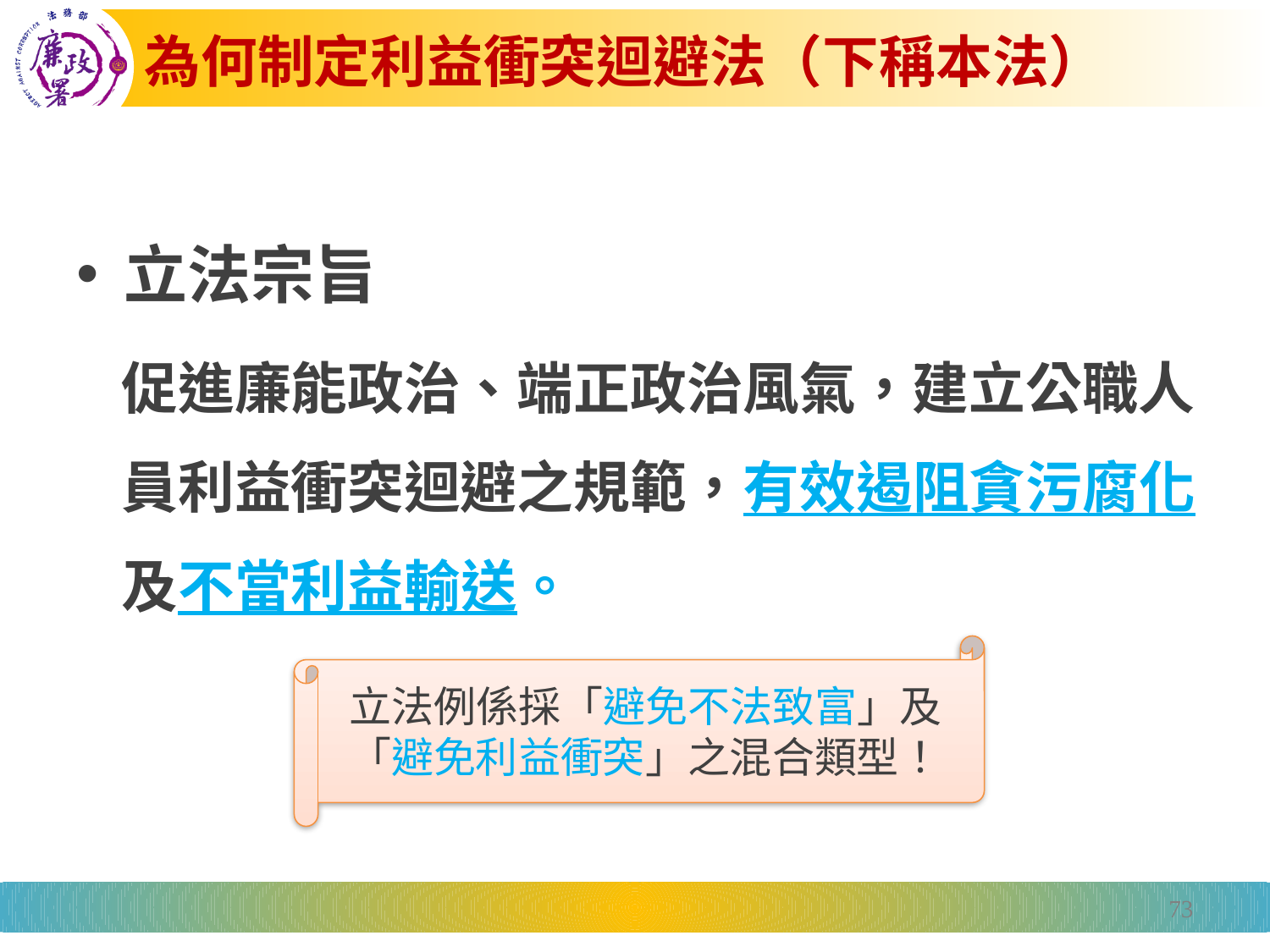

# 為何制定利益衝突迴避法（下稱本法）
立法宗旨
促進廉能政治、端正政治風氣，建立公職人員利益衝突迴避之規範，有效遏阻貪污腐化及不當利益輸送。
立法例係採「避免不法致富」及「避免利益衝突」之混合類型！
73